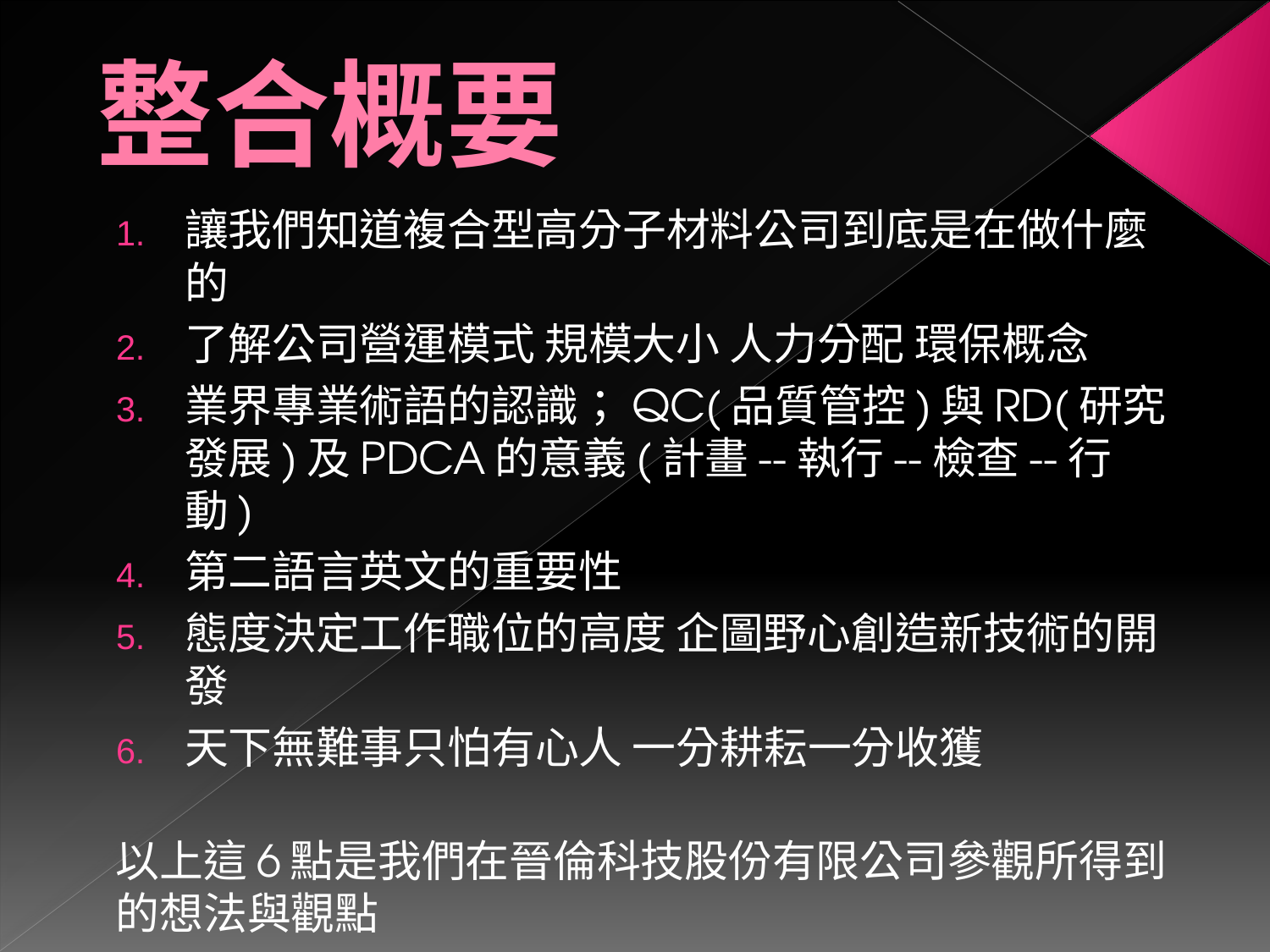

# 整合概要
讓我們知道複合型高分子材料公司到底是在做什麼的
了解公司營運模式 規模大小 人力分配 環保概念
業界專業術語的認識；QC(品質管控)與RD(研究發展)及PDCA的意義(計畫--執行--檢查--行動)
第二語言英文的重要性
態度決定工作職位的高度 企圖野心創造新技術的開發
天下無難事只怕有心人 一分耕耘一分收獲
以上這6點是我們在晉倫科技股份有限公司參觀所得到的想法與觀點